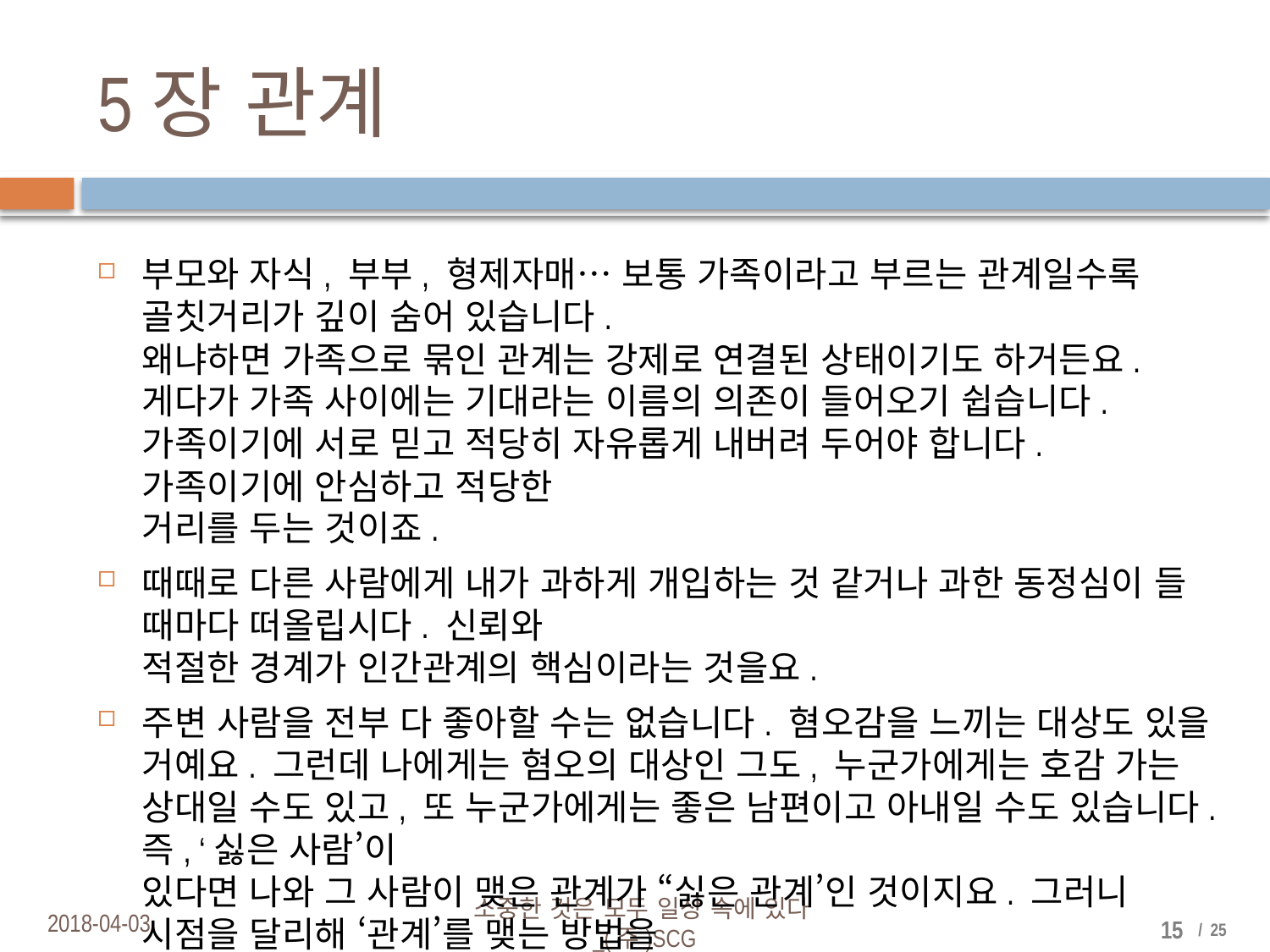

# 5장 관계
부모와 자식, 부부, 형제자매… 보통 가족이라고 부르는 관계일수록 골칫거리가 깊이 숨어 있습니다.
왜냐하면 가족으로 묶인 관계는 강제로 연결된 상태이기도 하거든요. 게다가 가족 사이에는 기대라는 이름의 의존이 들어오기 쉽습니다. 가족이기에 서로 믿고 적당히 자유롭게 내버려 두어야 합니다. 가족이기에 안심하고 적당한
거리를 두는 것이죠.
때때로 다른 사람에게 내가 과하게 개입하는 것 같거나 과한 동정심이 들 때마다 떠올립시다. 신뢰와
적절한 경계가 인간관계의 핵심이라는 것을요.
주변 사람을 전부 다 좋아할 수는 없습니다. 혐오감을 느끼는 대상도 있을 거예요. 그런데 나에게는 혐오의 대상인 그도, 누군가에게는 호감 가는 상대일 수도 있고, 또 누군가에게는 좋은 남편이고 아내일 수도 있습니다. 즉, ‘싫은 사람’이
있다면 나와 그 사람이 맺은 관계가 “싫은 관계’인 것이지요. 그러니 시점을 달리해 ‘관계’를 맺는 방법을
찾아봅시다. 그러면 이제껏 없었던 새로운 관계가 맺어질 것입니다.
2018-04-03
소중한 것은 모두 일상 속에 있다_(주)SCG
15